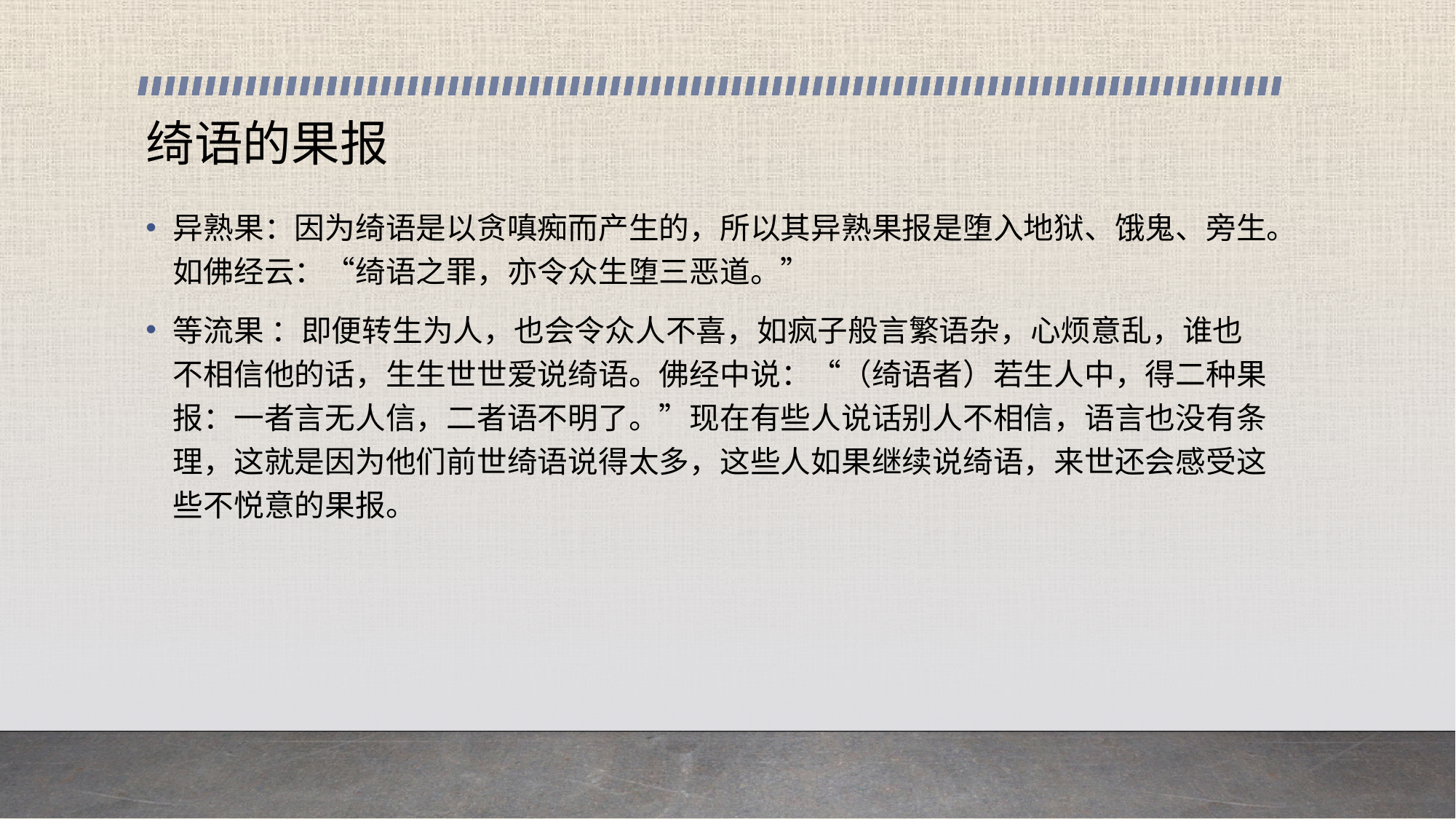

# 绮语的果报
异熟果：因为绮语是以贪嗔痴而产生的，所以其异熟果报是堕入地狱、饿鬼、旁生。如佛经云：“绮语之罪，亦令众生堕三恶道。”
等流果 ：即便转生为人，也会令众人不喜，如疯子般言繁语杂，心烦意乱，谁也不相信他的话，生生世世爱说绮语。佛经中说：“（绮语者）若生人中，得二种果报：一者言无人信，二者语不明了。”现在有些人说话别人不相信，语言也没有条理，这就是因为他们前世绮语说得太多，这些人如果继续说绮语，来世还会感受这些不悦意的果报。